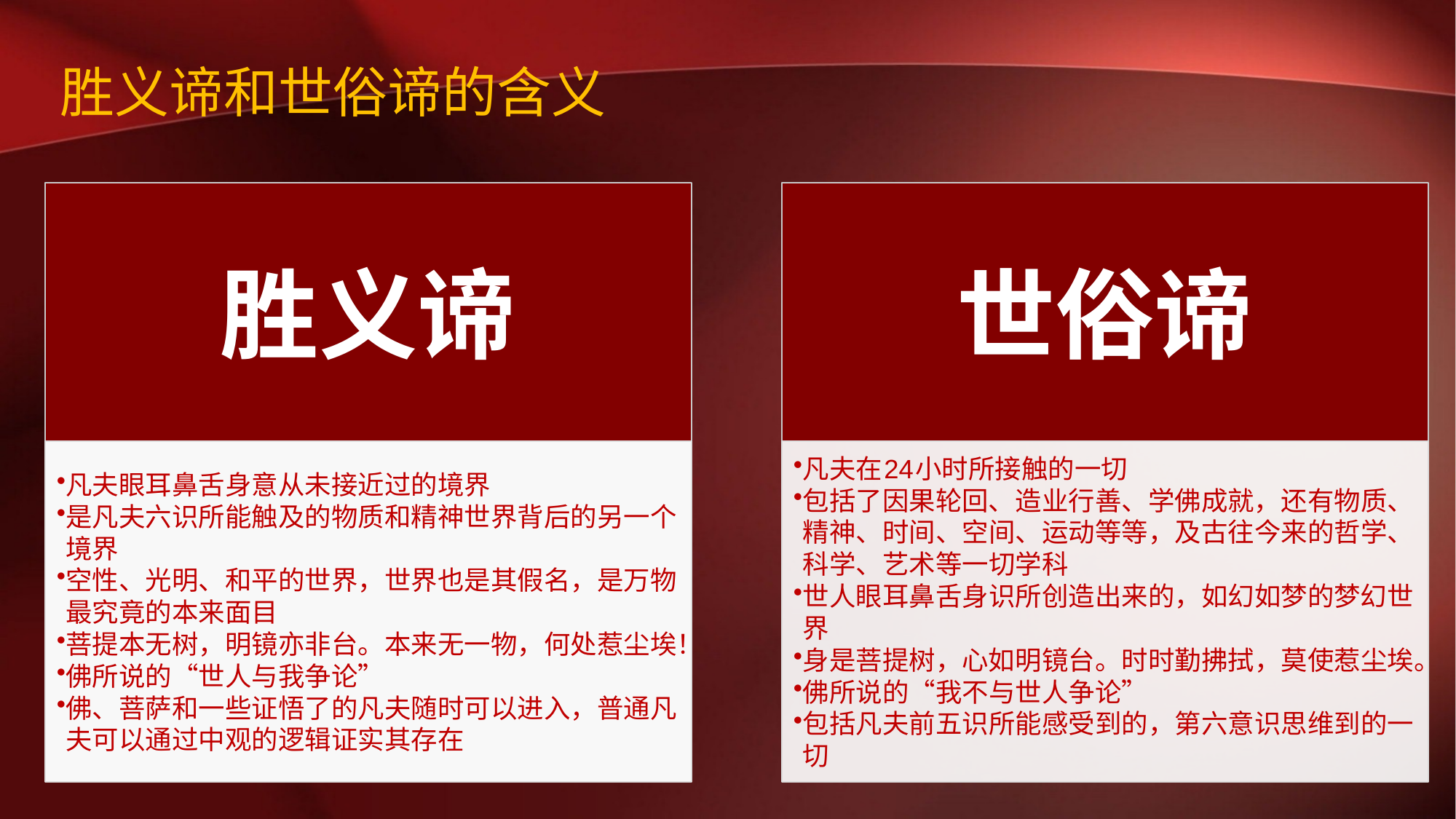

# 胜义谛和世俗谛的含义
胜义谛
凡夫眼耳鼻舌身意从未接近过的境界
空性、光明、和平的世界，世界也是其假名，是万物最究竟的本来面目
世俗谛
凡夫在24小时所接触的一切
世人眼耳鼻舌身识所创造出来的，如幻如梦的梦幻世界
菩提本无树，明镜亦非台。本来无一物，何处惹尘埃！
佛所说的“世人与我争论”
身是菩提树，心如明镜台。时时勤拂拭，莫使惹尘埃。
佛所说的“我不与世人争论”
是凡夫六识所能触及的物质和精神世界背后的另一个境界
佛、菩萨和一些证悟了的凡夫随时可以进入，普通凡夫可以通过中观的逻辑证实其存在
包括了因果轮回、造业行善、学佛成就，还有物质、精神、时间、空间、运动等等，及古往今来的哲学、科学、艺术等一切学科
包括凡夫前五识所能感受到的，第六意识思维到的一切